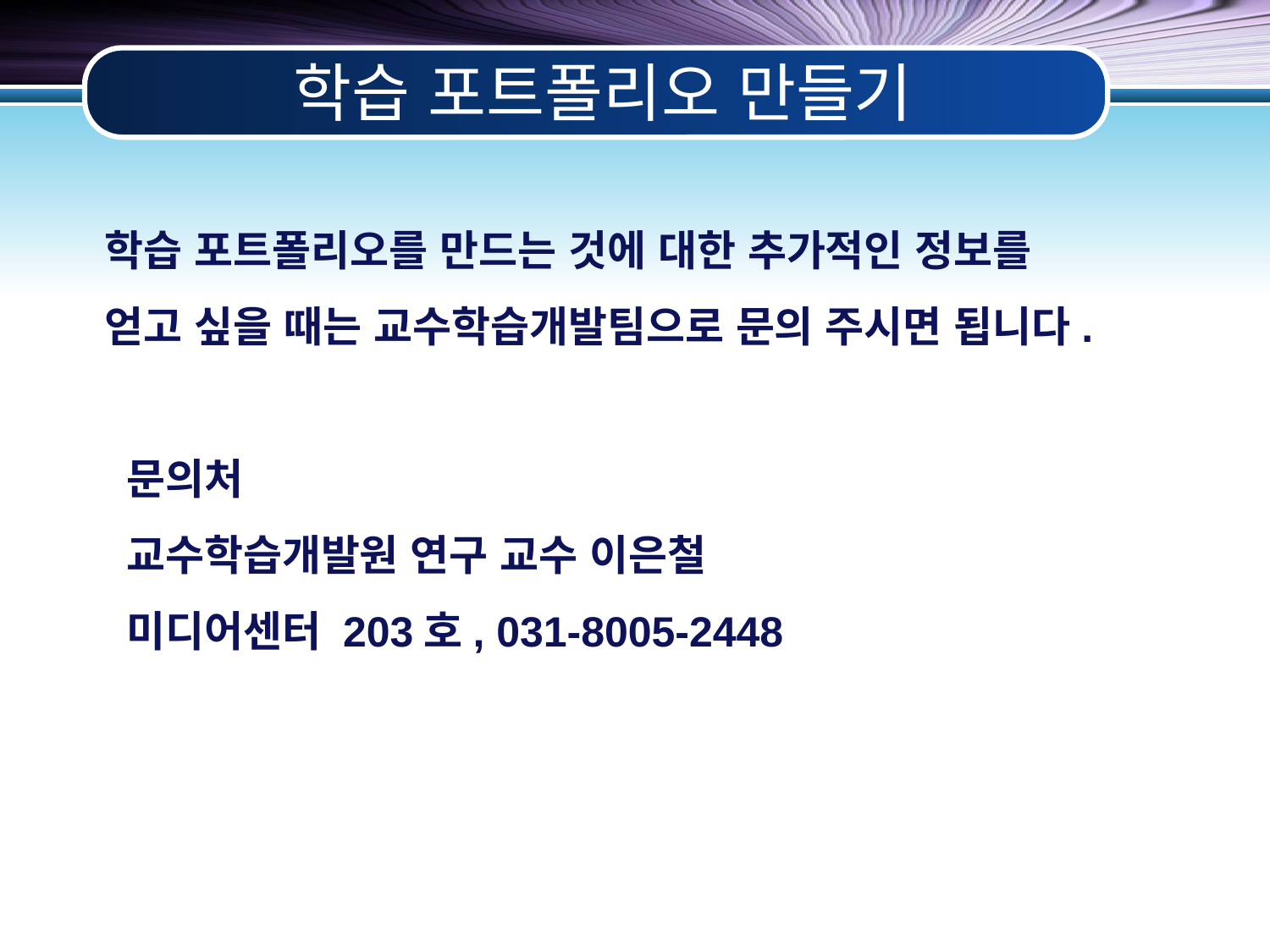

학습 포트폴리오 만들기
학습 포트폴리오를 만드는 것에 대한 추가적인 정보를
얻고 싶을 때는 교수학습개발팀으로 문의 주시면 됩니다.

 문의처
 교수학습개발원 연구 교수 이은철
 미디어센터 203호, 031-8005-2448